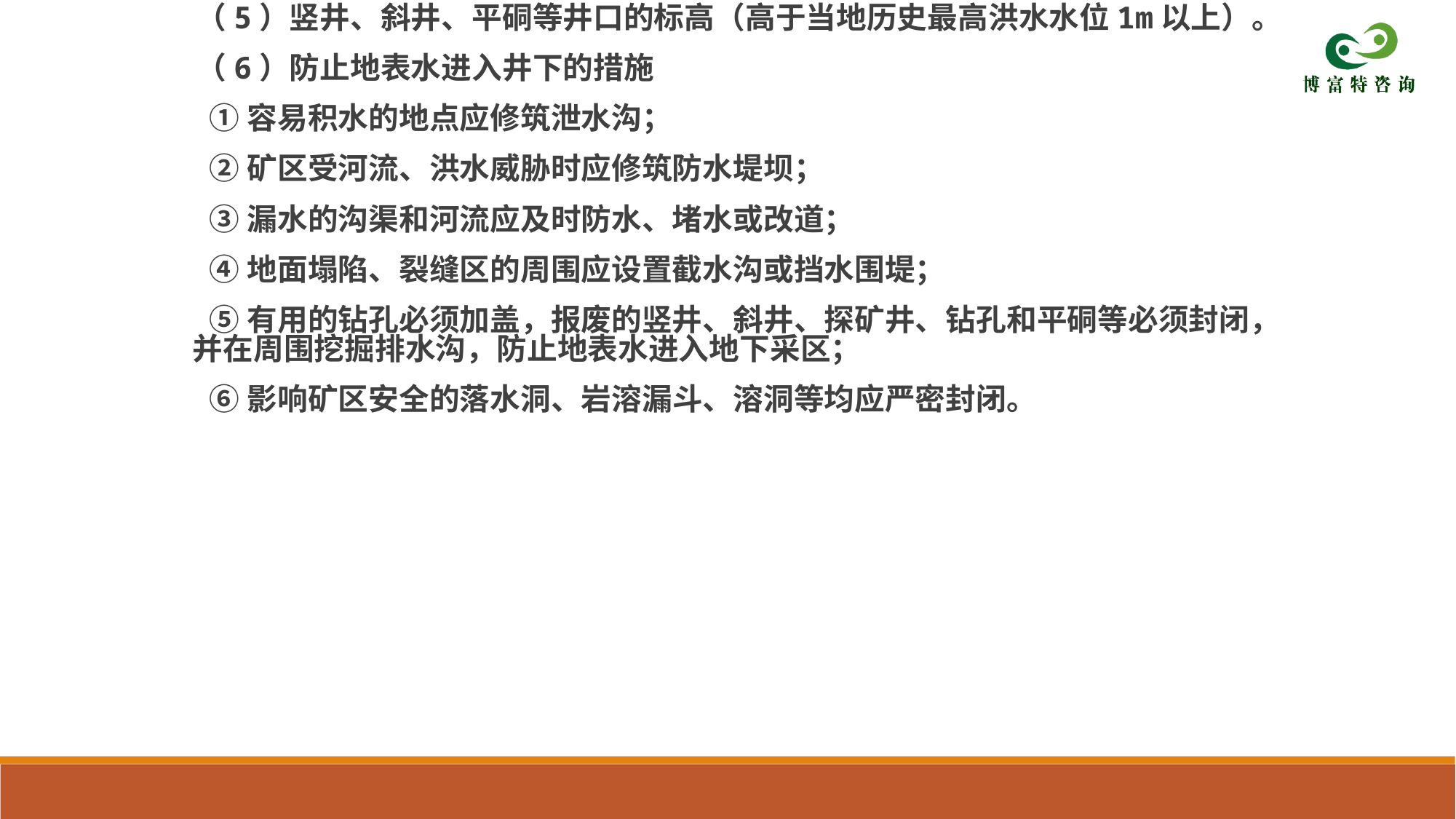

（5）竖井、斜井、平硐等井口的标高（高于当地历史最高洪水水位1m以上）。
 （6）防止地表水进入井下的措施
    ①容易积水的地点应修筑泄水沟；
    ②矿区受河流、洪水威胁时应修筑防水堤坝；
    ③漏水的沟渠和河流应及时防水、堵水或改道；
    ④地面塌陷、裂缝区的周围应设置截水沟或挡水围堤；
    ⑤有用的钻孔必须加盖，报废的竖井、斜井、探矿井、钻孔和平硐等必须封闭，并在周围挖掘排水沟，防止地表水进入地下采区；
    ⑥影响矿区安全的落水洞、岩溶漏斗、溶洞等均应严密封闭。